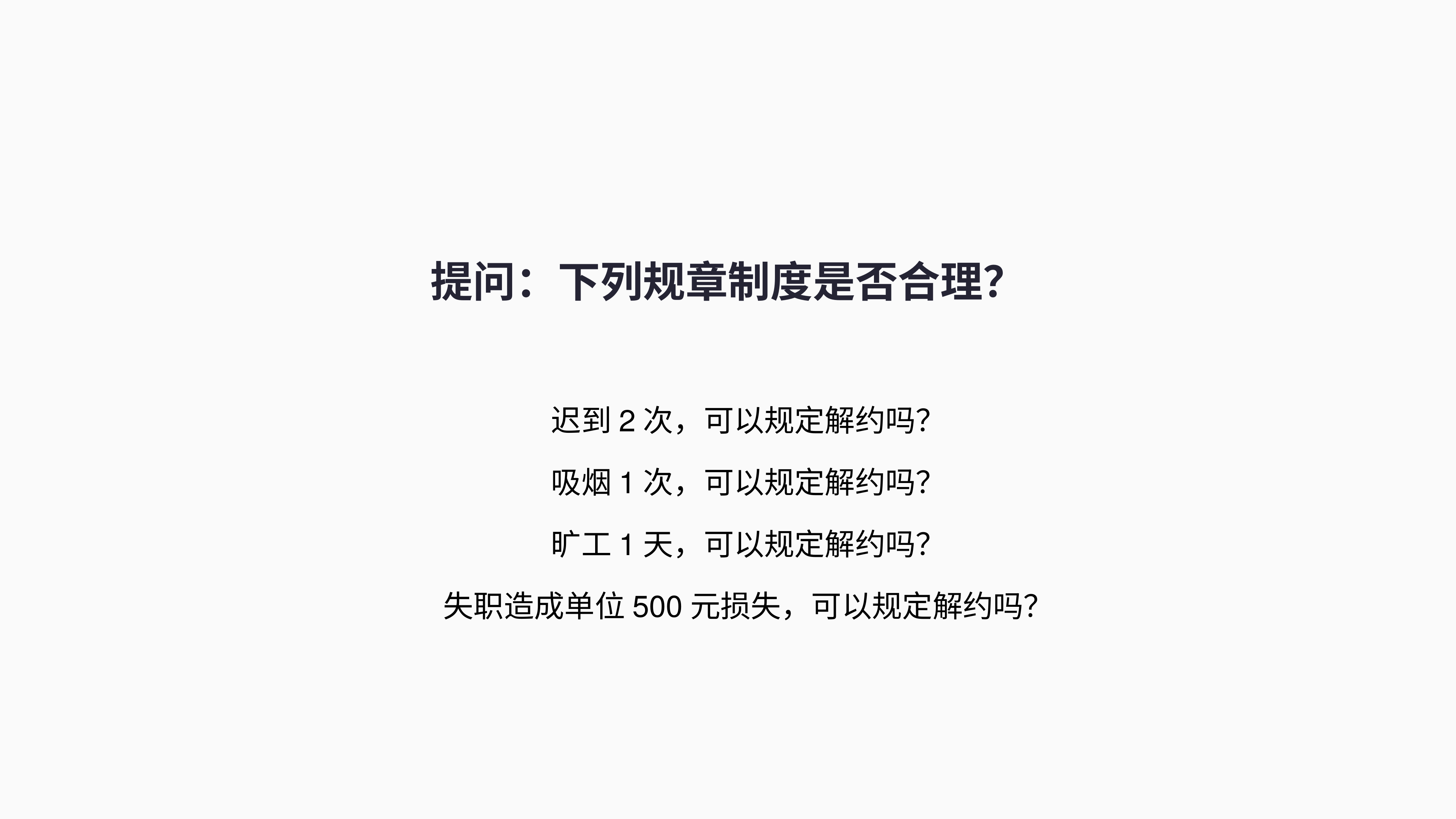

提问：下列规章制度是否合理？
    迟到2次，可以规定解约吗？
    吸烟1次，可以规定解约吗？
    旷工1天，可以规定解约吗？
    失职造成单位500元损失，可以规定解约吗？